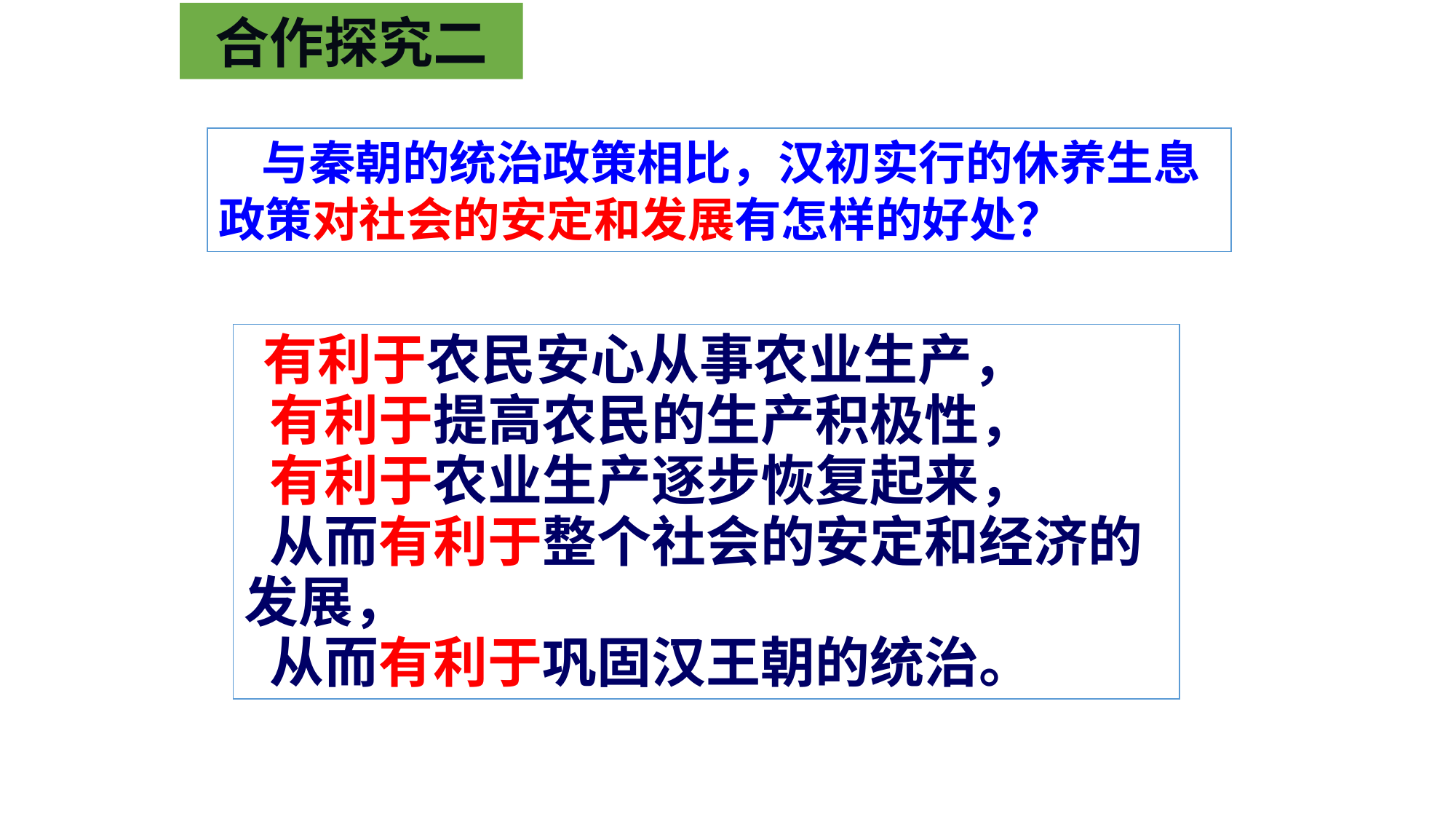

合作探究二
   与秦朝的统治政策相比，汉初实行的休养生息政策对社会的安定和发展有怎样的好处？
 有利于农民安心从事农业生产，
 有利于提高农民的生产积极性，
 有利于农业生产逐步恢复起来，
 从而有利于整个社会的安定和经济的发展，
 从而有利于巩固汉王朝的统治。